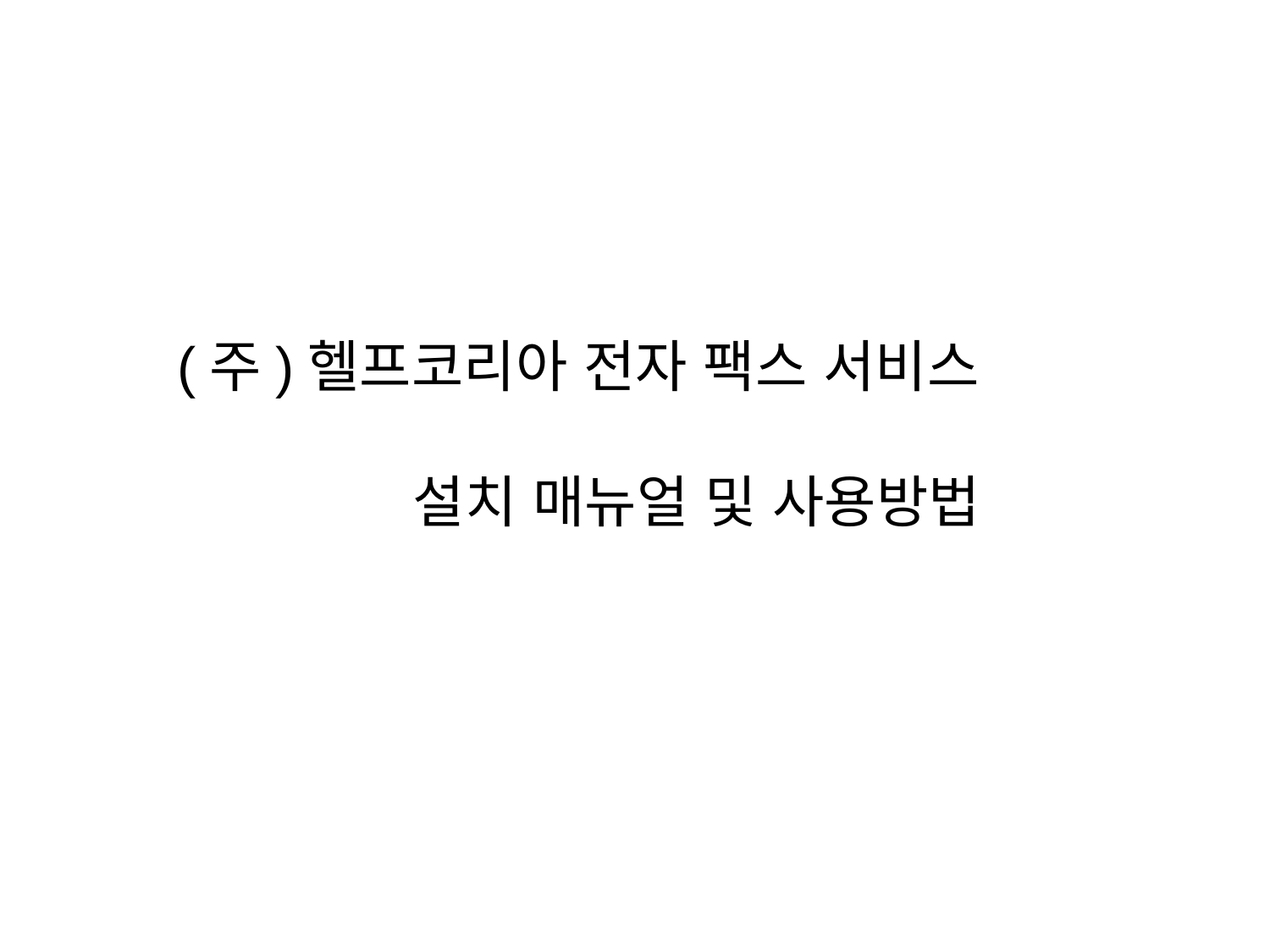

(주)헬프코리아 전자 팩스 서비스

              설치 매뉴얼 및 사용방법